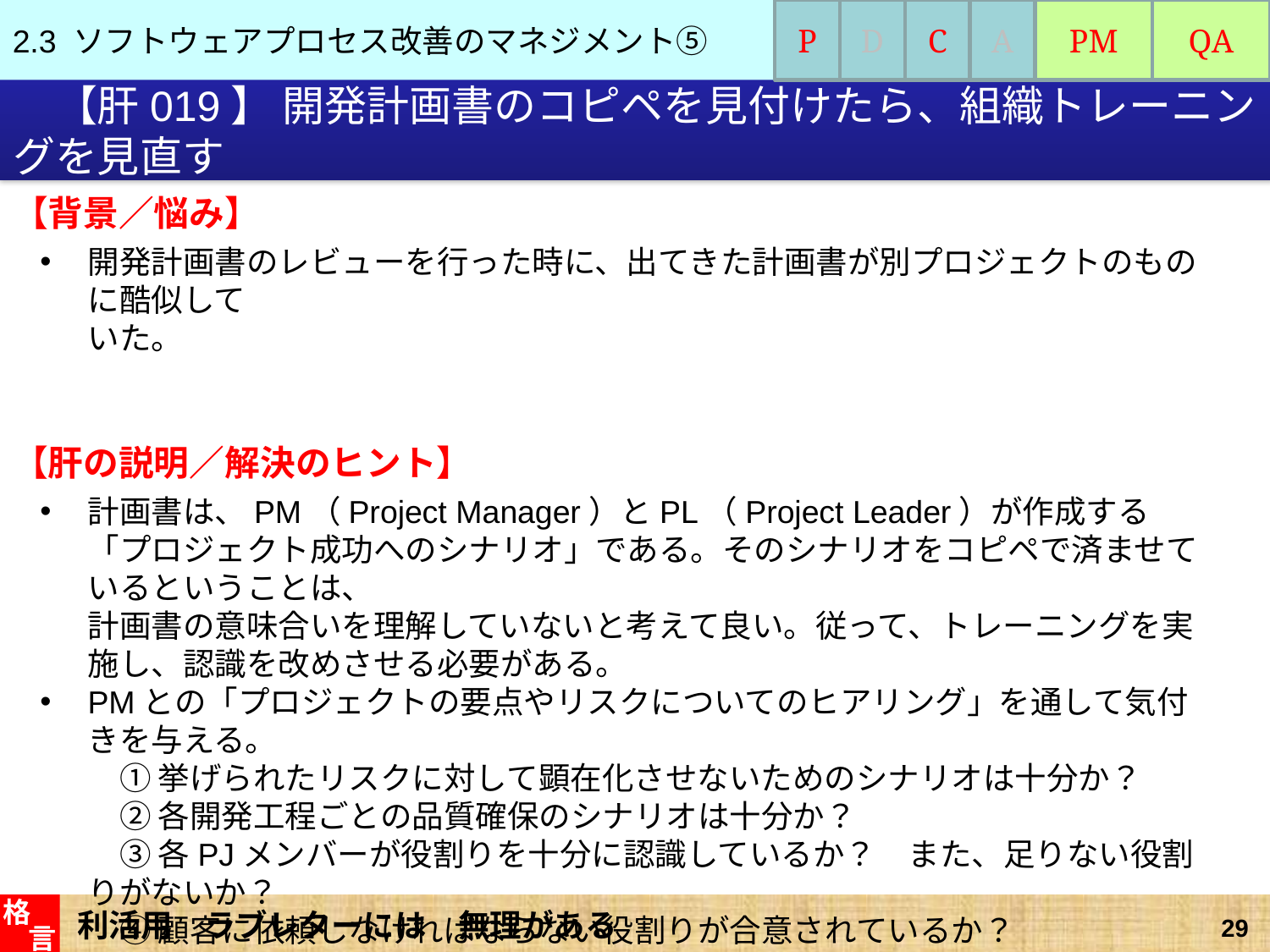

2.3 ソフトウェアプロセス改善のマネジメント⑤
P
D
C
A
PM
QA
# 【肝019】 開発計画書のコピペを見付けたら、組織トレーニングを見直す
【背景／悩み】
開発計画書のレビューを行った時に、出てきた計画書が別プロジェクトのものに酷似して
いた。
【肝の説明／解決のヒント】
計画書は、PM（Project Manager）とPL（Project Leader）が作成する
「プロジェクト成功へのシナリオ」である。そのシナリオをコピペで済ませているということは、
計画書の意味合いを理解していないと考えて良い。従って、トレーニングを実施し、認識を改めさせる必要がある。
PMとの「プロジェクトの要点やリスクについてのヒアリング」を通して気付きを与える。
　① 挙げられたリスクに対して顕在化させないためのシナリオは十分か？
　② 各開発工程ごとの品質確保のシナリオは十分か？
　③ 各PJメンバーが役割りを十分に認識しているか？　また、足りない役割りがないか？
　④ 顧客に依頼しなければならない役割りが合意されているか？
利活用　ラブレターには　無理がある
格
言
29